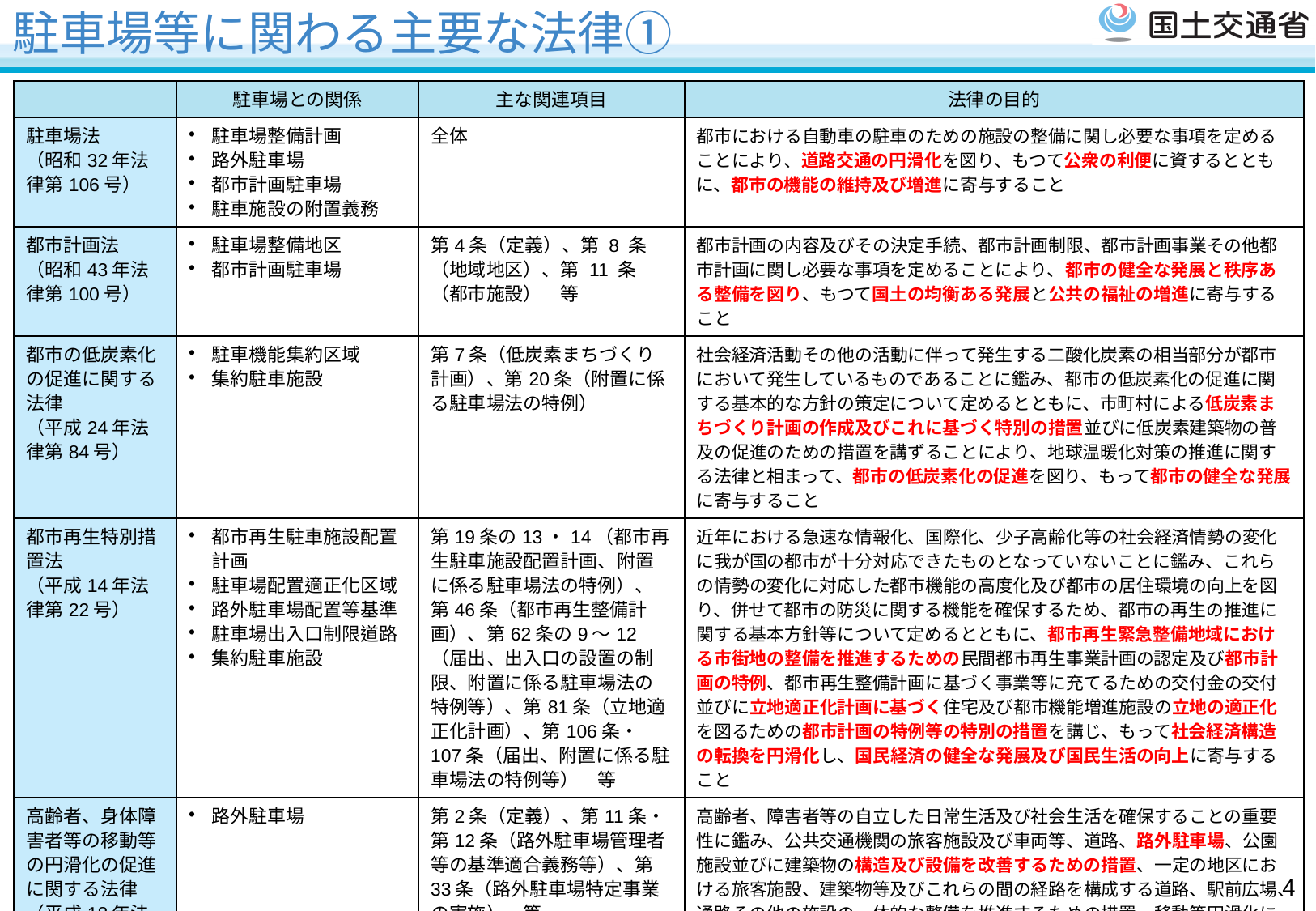

# 駐車場等に関わる主要な法律①
|  | 駐車場との関係 | 主な関連項目 | 法律の目的 |
| --- | --- | --- | --- |
| 駐車場法 （昭和32年法律第106号） | 駐車場整備計画 路外駐車場 都市計画駐車場 駐車施設の附置義務 | 全体 | 都市における自動車の駐車のための施設の整備に関し必要な事項を定めることにより、道路交通の円滑化を図り、もつて公衆の利便に資するとともに、都市の機能の維持及び増進に寄与すること |
| 都市計画法 （昭和43年法律第100号） | 駐車場整備地区 都市計画駐車場 | 第4条（定義）、第 8 条（地域地区）、第 11 条（都市施設）　等 | 都市計画の内容及びその決定手続、都市計画制限、都市計画事業その他都市計画に関し必要な事項を定めることにより、都市の健全な発展と秩序ある整備を図り、もつて国土の均衡ある発展と公共の福祉の増進に寄与すること |
| 都市の低炭素化の促進に関する法律 （平成24年法律第84号） | 駐車機能集約区域 集約駐車施設 | 第7条（低炭素まちづくり計画）、第20条（附置に係る駐車場法の特例） | 社会経済活動その他の活動に伴って発生する二酸化炭素の相当部分が都市において発生しているものであることに鑑み、都市の低炭素化の促進に関する基本的な方針の策定について定めるとともに、市町村による低炭素まちづくり計画の作成及びこれに基づく特別の措置並びに低炭素建築物の普及の促進のための措置を講ずることにより、地球温暖化対策の推進に関する法律と相まって、都市の低炭素化の促進を図り、もって都市の健全な発展に寄与すること |
| 都市再生特別措置法 （平成14年法律第22号） | 都市再生駐車施設配置計画 駐車場配置適正化区域 路外駐車場配置等基準 駐車場出入口制限道路 集約駐車施設 | 第19条の13・14（都市再生駐車施設配置計画、附置に係る駐車場法の特例）、第46条（都市再生整備計画）、第62条の9～12（届出、出入口の設置の制限、附置に係る駐車場法の特例等）、第81条（立地適正化計画）、第106条・107条（届出、附置に係る駐車場法の特例等）　等 | 近年における急速な情報化、国際化、少子高齢化等の社会経済情勢の変化に我が国の都市が十分対応できたものとなっていないことに鑑み、これらの情勢の変化に対応した都市機能の高度化及び都市の居住環境の向上を図り、併せて都市の防災に関する機能を確保するため、都市の再生の推進に関する基本方針等について定めるとともに、都市再生緊急整備地域における市街地の整備を推進するための民間都市再生事業計画の認定及び都市計画の特例、都市再生整備計画に基づく事業等に充てるための交付金の交付並びに立地適正化計画に基づく住宅及び都市機能増進施設の立地の適正化を図るための都市計画の特例等の特別の措置を講じ、もって社会経済構造の転換を円滑化し、国民経済の健全な発展及び国民生活の向上に寄与すること |
| 高齢者、身体障害者等の移動等の円滑化の促進に関する法律 （平成18年法律第91号） | 路外駐車場 | 第2条（定義）、第11条・第12条（路外駐車場管理者等の基準適合義務等）、第33条（路外駐車場特定事業の実施）　等 | 高齢者、障害者等の自立した日常生活及び社会生活を確保することの重要性に鑑み、公共交通機関の旅客施設及び車両等、道路、路外駐車場、公園施設並びに建築物の構造及び設備を改善するための措置、一定の地区における旅客施設、建築物等及びこれらの間の経路を構成する道路、駅前広場、通路その他の施設の一体的な整備を推進するための措置、移動等円滑化に関する国民の理解の増進及び協力の確保を図るための措置その他の措置を講ずることにより、高齢者、障害者等の移動上及び施設の利用上の利便性及び安全性の向上の促進を図り、もって公共の福祉の増進に資すること |
4